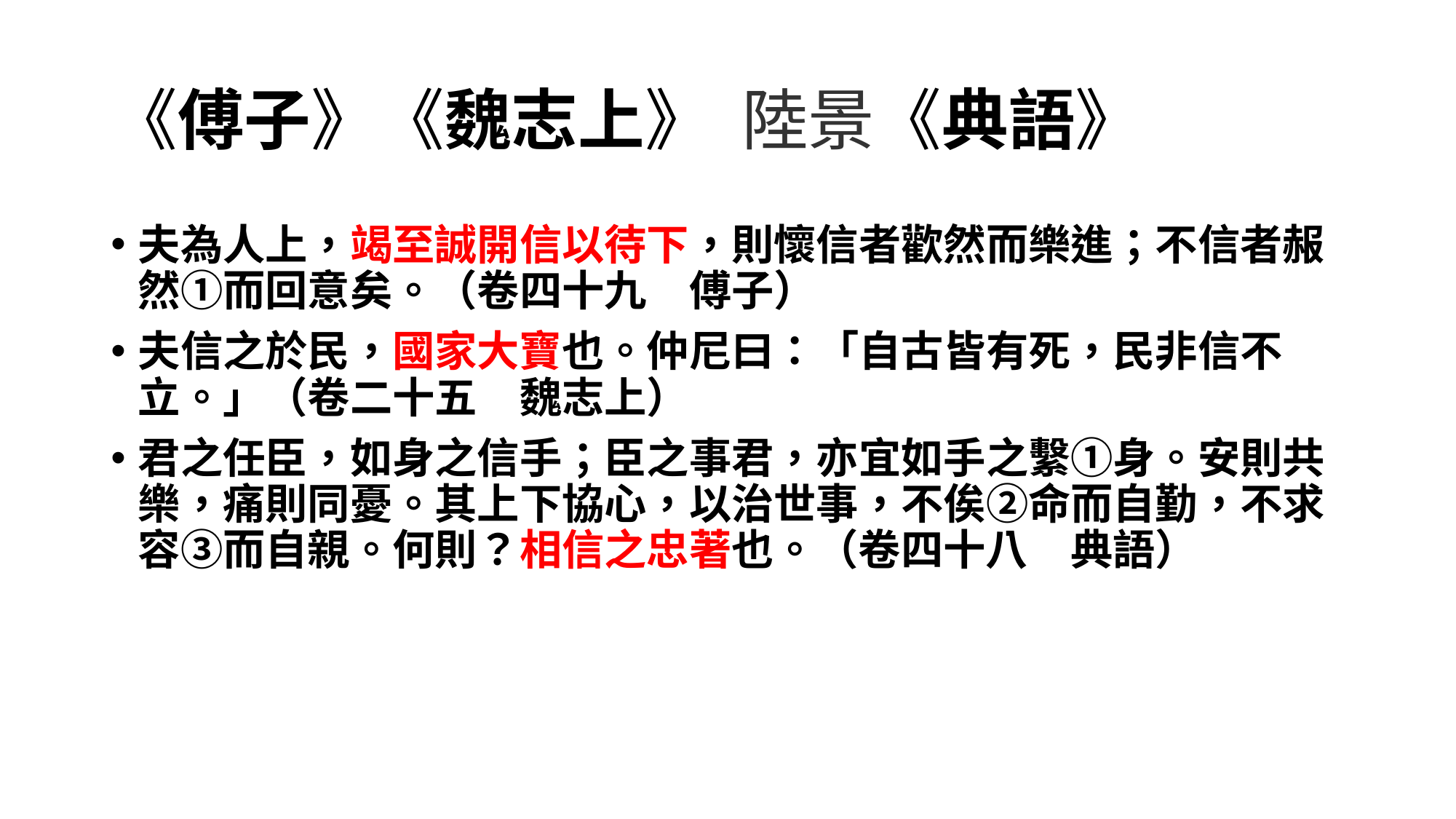

# 《傅子》《魏志上》  陸景《典語》
夫為人上，竭至誠開信以待下，則懷信者歡然而樂進；不信者赧然①而回意矣。（卷四十九　傅子）
夫信之於民，國家大寶也。仲尼曰：「自古皆有死，民非信不立。」（卷二十五　魏志上）
君之任臣，如身之信手；臣之事君，亦宜如手之繫①身。安則共樂，痛則同憂。其上下協心，以治世事，不俟②命而自勤，不求容③而自親。何則？相信之忠著也。（卷四十八　典語）